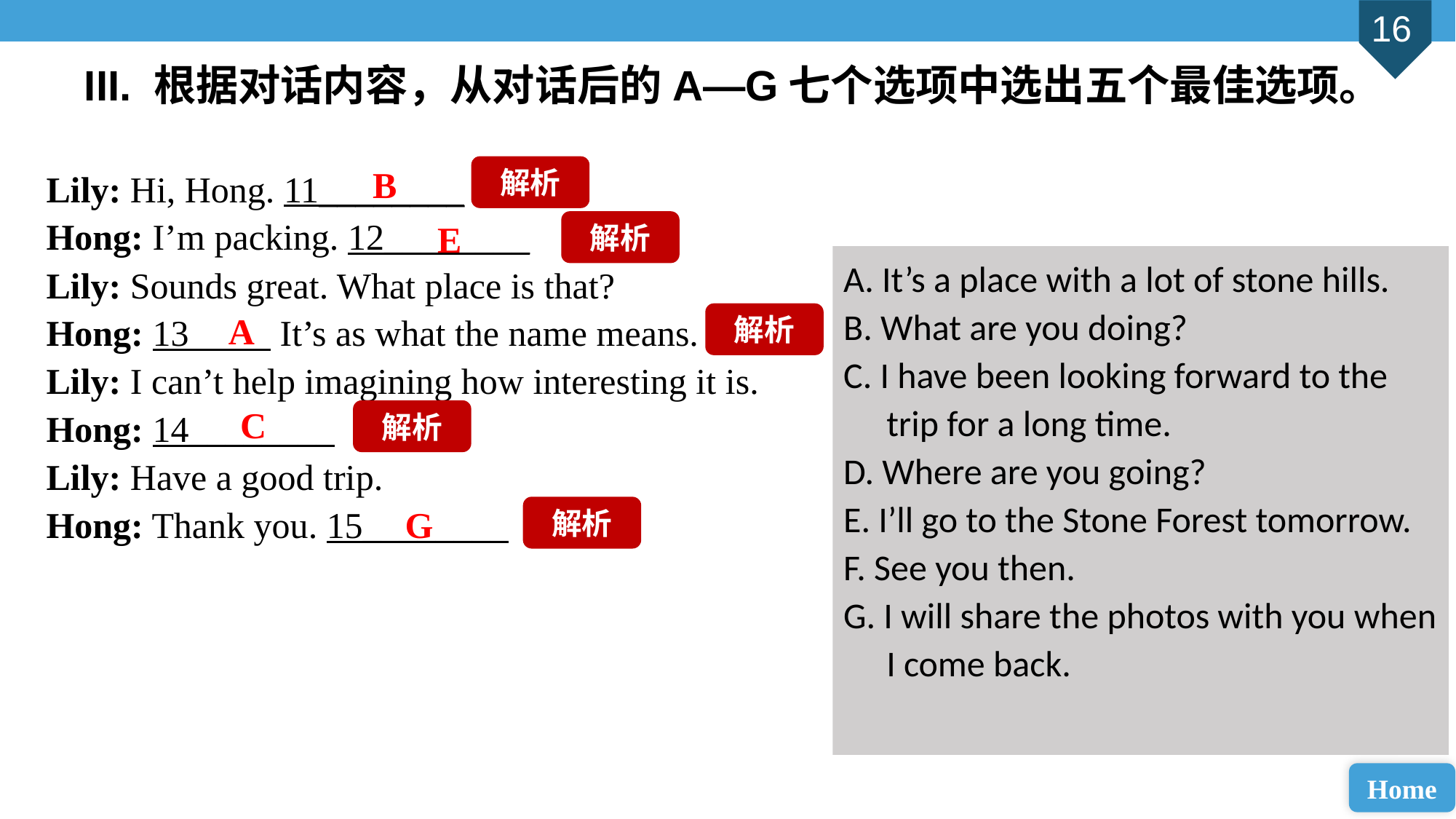

III. 根据对话内容，从对话后的A—G七个选项中选出五个最佳选项。
Lily: Hi, Hong. 11________
Hong: I’m packing. 12________
Lily: Sounds great. What place is that?
Hong: 13          It’s as what the name means.
Lily: I can’t help imagining how interesting it is.
Hong: 14________
Lily: Have a good trip.
Hong: Thank you. 15________
B
解析
E
解析
A. It’s a place with a lot of stone hills.
B. What are you doing?
C. I have been looking forward to the trip for a long time.
D. Where are you going?
E. I’ll go to the Stone Forest tomorrow.
F. See you then.
G. I will share the photos with you when I come back.
A
解析
C
解析
G
解析